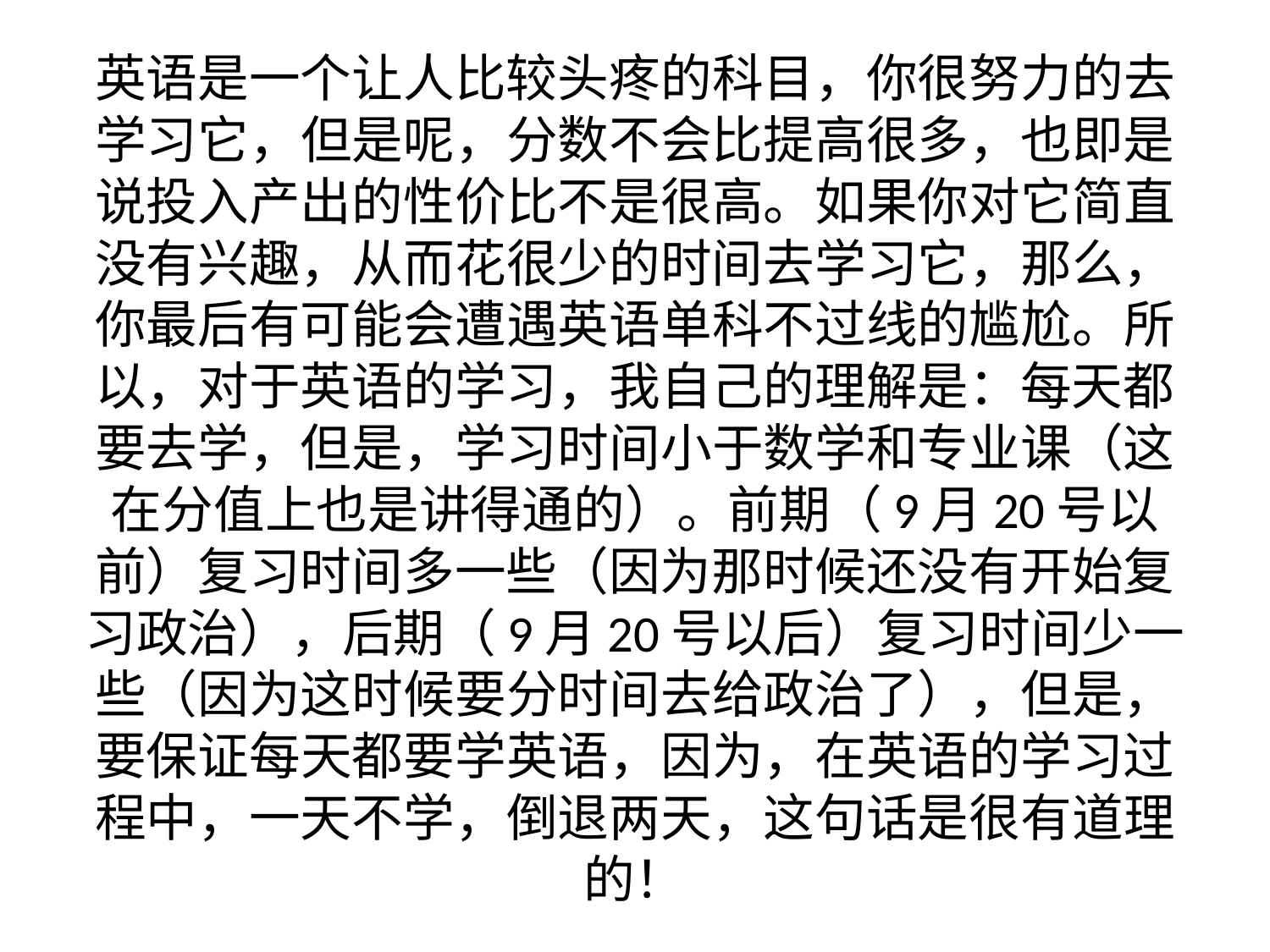

# 英语是一个让人比较头疼的科目，你很努力的去学习它，但是呢，分数不会比提高很多，也即是说投入产出的性价比不是很高。如果你对它简直没有兴趣，从而花很少的时间去学习它，那么，你最后有可能会遭遇英语单科不过线的尴尬。所以，对于英语的学习，我自己的理解是：每天都要去学，但是，学习时间小于数学和专业课（这在分值上也是讲得通的）。前期（9月20号以前）复习时间多一些（因为那时候还没有开始复习政治），后期（9月20号以后）复习时间少一些（因为这时候要分时间去给政治了），但是，要保证每天都要学英语，因为，在英语的学习过程中，一天不学，倒退两天，这句话是很有道理的！